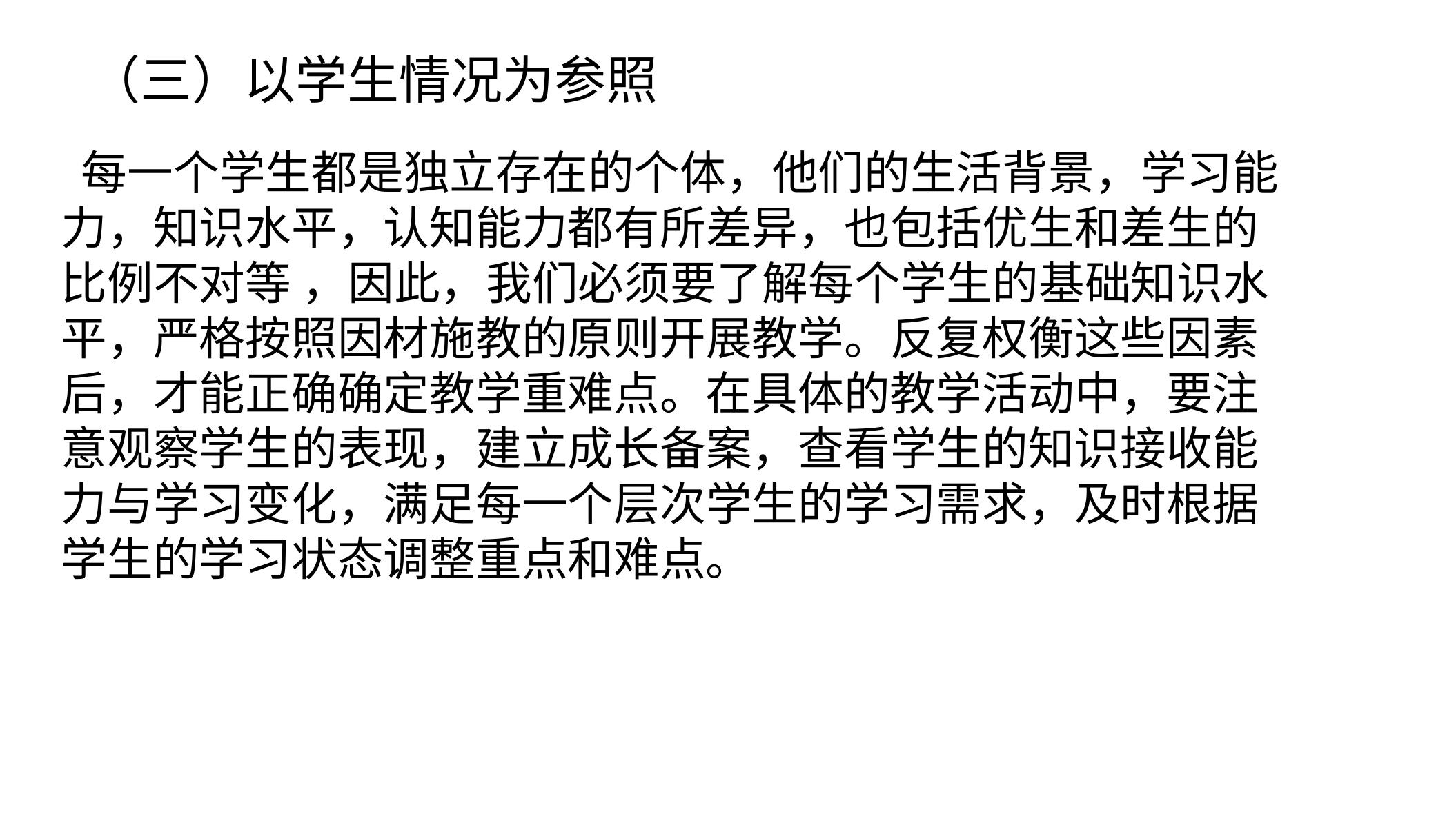

（三）以学生情况为参照
每一个学生都是独立存在的个体，他们的生活背景，学习能力，知识水平，认知能力都有所差异，也包括优生和差生的比例不对等 ，因此，我们必须要了解每个学生的基础知识水平，严格按照因材施教的原则开展教学。反复权衡这些因素后，才能正确确定教学重难点。在具体的教学活动中，要注意观察学生的表现，建立成长备案，查看学生的知识接收能力与学习变化，满足每一个层次学生的学习需求，及时根据学生的学习状态调整重点和难点。